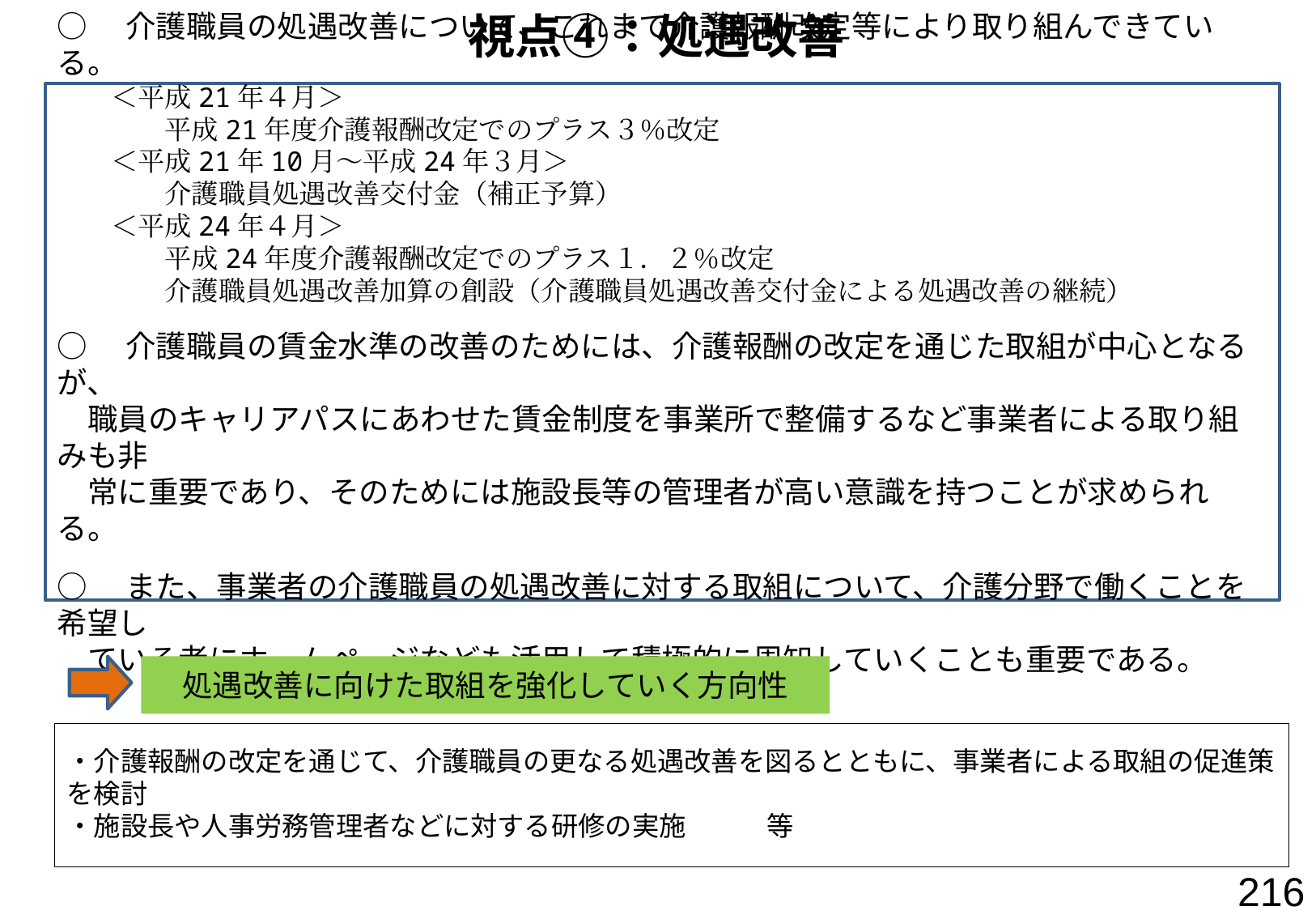

視点④：処遇改善
○　介護職員の処遇改善について、これまで介護報酬改定等により取り組んできている。
　　＜平成21年４月＞
　　　　平成21年度介護報酬改定でのプラス３％改定
　　＜平成21年10月～平成24年３月＞
　　　　介護職員処遇改善交付金（補正予算）
　　＜平成24年４月＞
　　　　平成24年度介護報酬改定でのプラス１．２％改定
　　　　介護職員処遇改善加算の創設（介護職員処遇改善交付金による処遇改善の継続）

○　介護職員の賃金水準の改善のためには、介護報酬の改定を通じた取組が中心となるが、
　職員のキャリアパスにあわせた賃金制度を事業所で整備するなど事業者による取り組みも非
　常に重要であり、そのためには施設長等の管理者が高い意識を持つことが求められる。

○　また、事業者の介護職員の処遇改善に対する取組について、介護分野で働くことを希望し
　ている者にホームページなども活用して積極的に周知していくことも重要である。

処遇改善に向けた取組を強化していく方向性

・介護報酬の改定を通じて、介護職員の更なる処遇改善を図るとともに、事業者による取組の促進策を検討
・施設長や人事労務管理者などに対する研修の実施　　　等
216